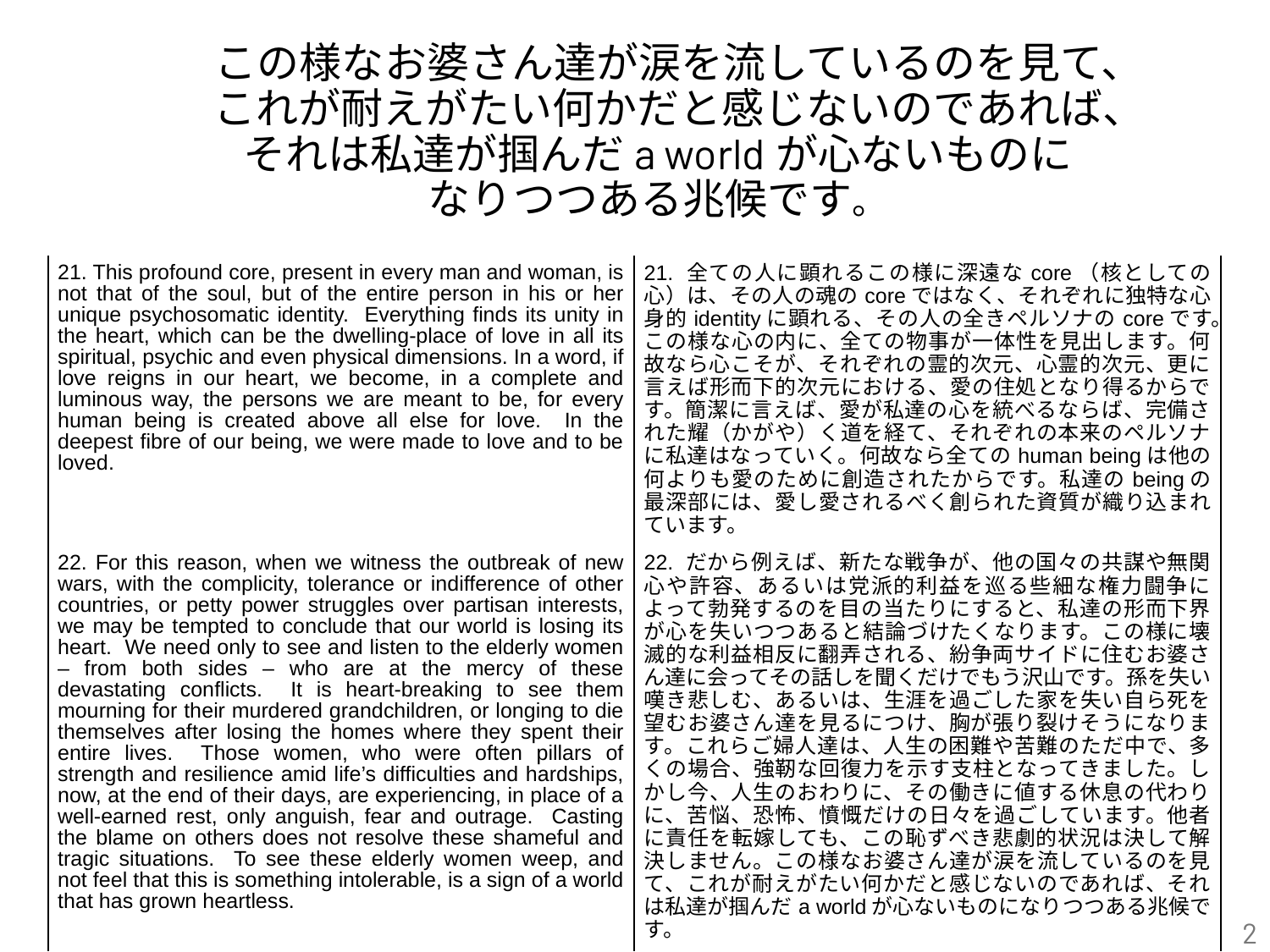

# この様なお婆さん達が涙を流しているのを見て、これが耐えがたい何かだと感じないのであれば、それは私達が掴んだa worldが心ないものに なりつつある兆候です。
| 21. This profound core, present in every man and woman, is not that of the soul, but of the entire person in his or her unique psychosomatic identity. Everything finds its unity in the heart, which can be the dwelling-place of love in all its spiritual, psychic and even physical dimensions. In a word, if love reigns in our heart, we become, in a complete and luminous way, the persons we are meant to be, for every human being is created above all else for love. In the deepest fibre of our being, we were made to love and to be loved. | 21. 全ての人に顕れるこの様に深遠なcore（核としての心）は、その人の魂のcoreではなく、それぞれに独特な心身的identityに顕れる、その人の全きペルソナのcoreです。この様な心の内に、全ての物事が一体性を見出します。何故なら心こそが、それぞれの霊的次元、心霊的次元、更に言えば形而下的次元における、愛の住処となり得るからです。簡潔に言えば、愛が私達の心を統べるならば、完備された耀（かがや）く道を経て、それぞれの本来のペルソナに私達はなっていく。何故なら全てのhuman beingは他の何よりも愛のために創造されたからです。私達のbeingの最深部には、愛し愛されるべく創られた資質が織り込まれています。 |
| --- | --- |
| 22. For this reason, when we witness the outbreak of new wars, with the complicity, tolerance or indifference of other countries, or petty power struggles over partisan interests, we may be tempted to conclude that our world is losing its heart. We need only to see and listen to the elderly women – from both sides – who are at the mercy of these devastating conflicts. It is heart-breaking to see them mourning for their murdered grandchildren, or longing to die themselves after losing the homes where they spent their entire lives. Those women, who were often pillars of strength and resilience amid life’s difficulties and hardships, now, at the end of their days, are experiencing, in place of a well-earned rest, only anguish, fear and outrage. Casting the blame on others does not resolve these shameful and tragic situations. To see these elderly women weep, and not feel that this is something intolerable, is a sign of a world that has grown heartless. | 22. だから例えば、新たな戦争が、他の国々の共謀や無関心や許容、あるいは党派的利益を巡る些細な権力闘争によって勃発するのを目の当たりにすると、私達の形而下界が心を失いつつあると結論づけたくなります。この様に壊滅的な利益相反に翻弄される、紛争両サイドに住むお婆さん達に会ってその話しを聞くだけでもう沢山です。孫を失い嘆き悲しむ、あるいは、生涯を過ごした家を失い自ら死を望むお婆さん達を見るにつけ、胸が張り裂けそうになります。これらご婦人達は、人生の困難や苦難のただ中で、多くの場合、強靭な回復力を示す支柱となってきました。しかし今、人生のおわりに、その働きに値する休息の代わりに、苦悩、恐怖、憤慨だけの日々を過ごしています。他者に責任を転嫁しても、この恥ずべき悲劇的状況は決して解決しません。この様なお婆さん達が涙を流しているのを見て、これが耐えがたい何かだと感じないのであれば、それは私達が掴んだa worldが心ないものになりつつある兆候です。 |
2